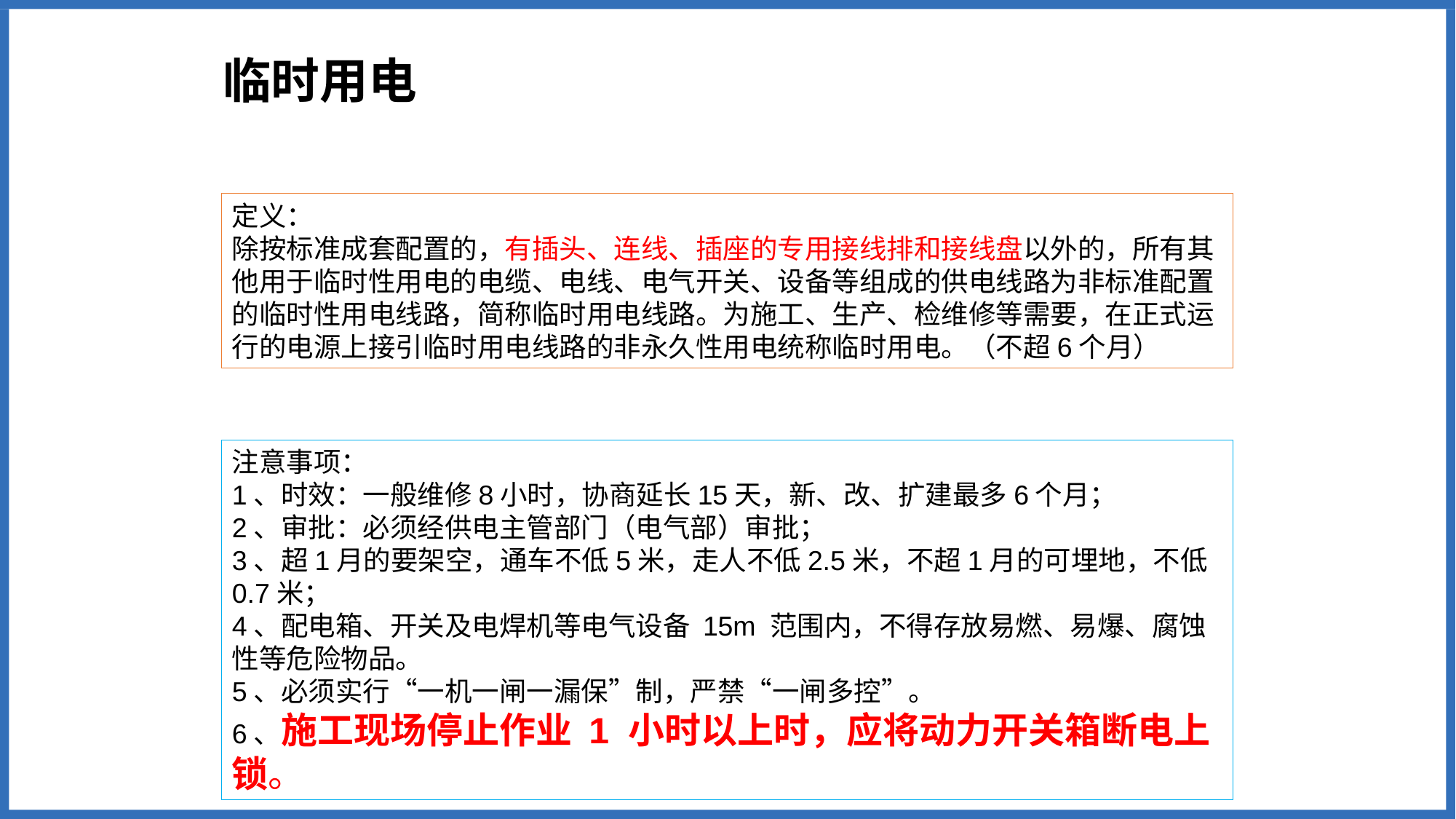

# 临时用电
定义：
除按标准成套配置的，有插头、连线、插座的专用接线排和接线盘以外的，所有其他用于临时性用电的电缆、电线、电气开关、设备等组成的供电线路为非标准配置的临时性用电线路，简称临时用电线路。为施工、生产、检维修等需要，在正式运行的电源上接引临时用电线路的非永久性用电统称临时用电。（不超6个月）
注意事项：
1、时效：一般维修8小时，协商延长15天，新、改、扩建最多6个月；
2、审批：必须经供电主管部门（电气部）审批；
3、超1月的要架空，通车不低5米，走人不低2.5米，不超1月的可埋地，不低0.7米；
4、配电箱、开关及电焊机等电气设备 15m 范围内，不得存放易燃、易爆、腐蚀性等危险物品。
5、必须实行“一机一闸一漏保”制，严禁“一闸多控”。
6、施工现场停止作业 1 小时以上时，应将动力开关箱断电上锁。